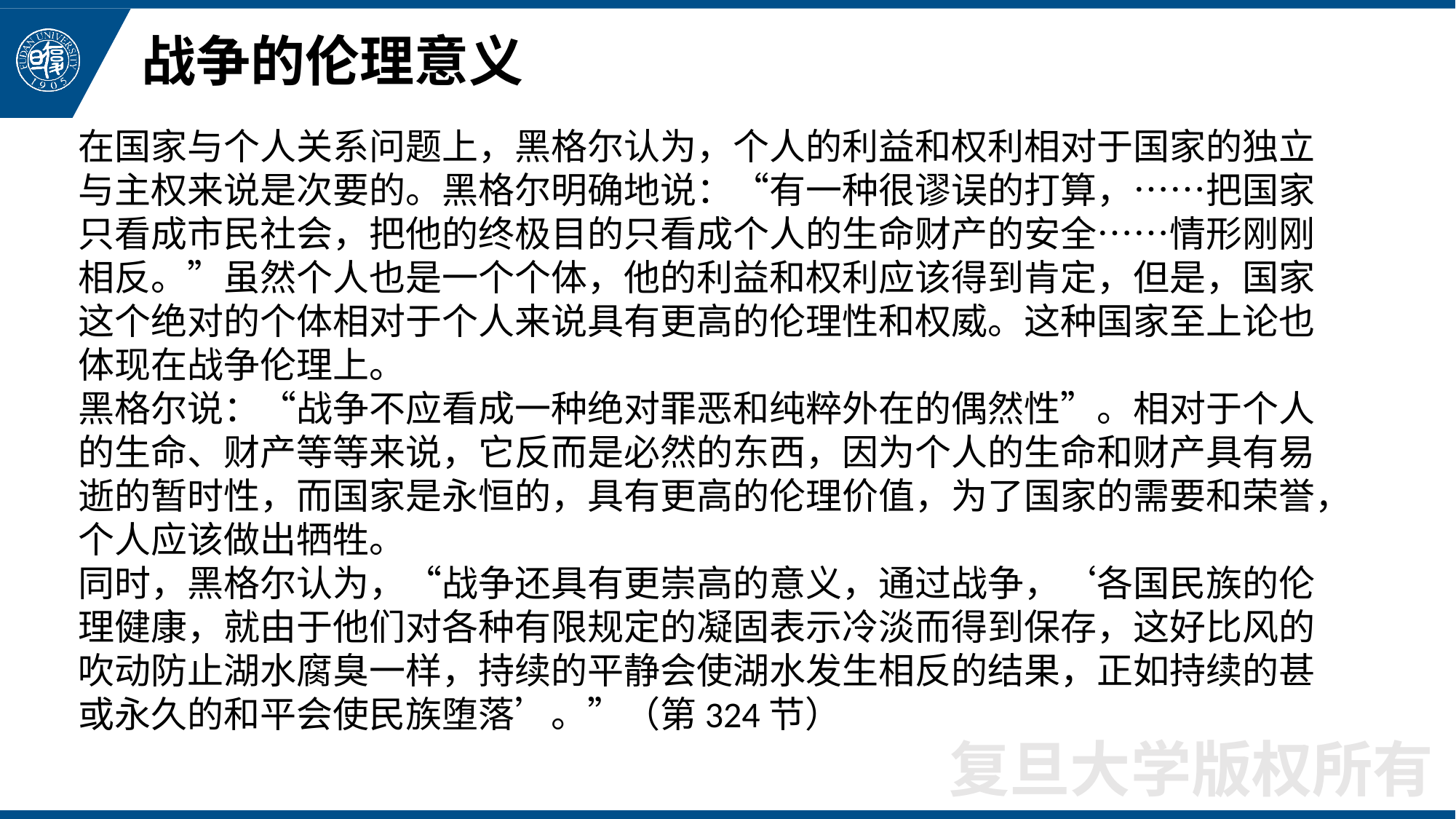

# 战争的伦理意义
在国家与个人关系问题上，黑格尔认为，个人的利益和权利相对于国家的独立与主权来说是次要的。黑格尔明确地说：“有一种很谬误的打算，……把国家只看成市民社会，把他的终极目的只看成个人的生命财产的安全……情形刚刚相反。”虽然个人也是一个个体，他的利益和权利应该得到肯定，但是，国家这个绝对的个体相对于个人来说具有更高的伦理性和权威。这种国家至上论也体现在战争伦理上。
黑格尔说：“战争不应看成一种绝对罪恶和纯粹外在的偶然性”。相对于个人的生命、财产等等来说，它反而是必然的东西，因为个人的生命和财产具有易逝的暂时性，而国家是永恒的，具有更高的伦理价值，为了国家的需要和荣誉，个人应该做出牺牲。
同时，黑格尔认为，“战争还具有更崇高的意义，通过战争，‘各国民族的伦理健康，就由于他们对各种有限规定的凝固表示冷淡而得到保存，这好比风的吹动防止湖水腐臭一样，持续的平静会使湖水发生相反的结果，正如持续的甚或永久的和平会使民族堕落’。”（第324节）